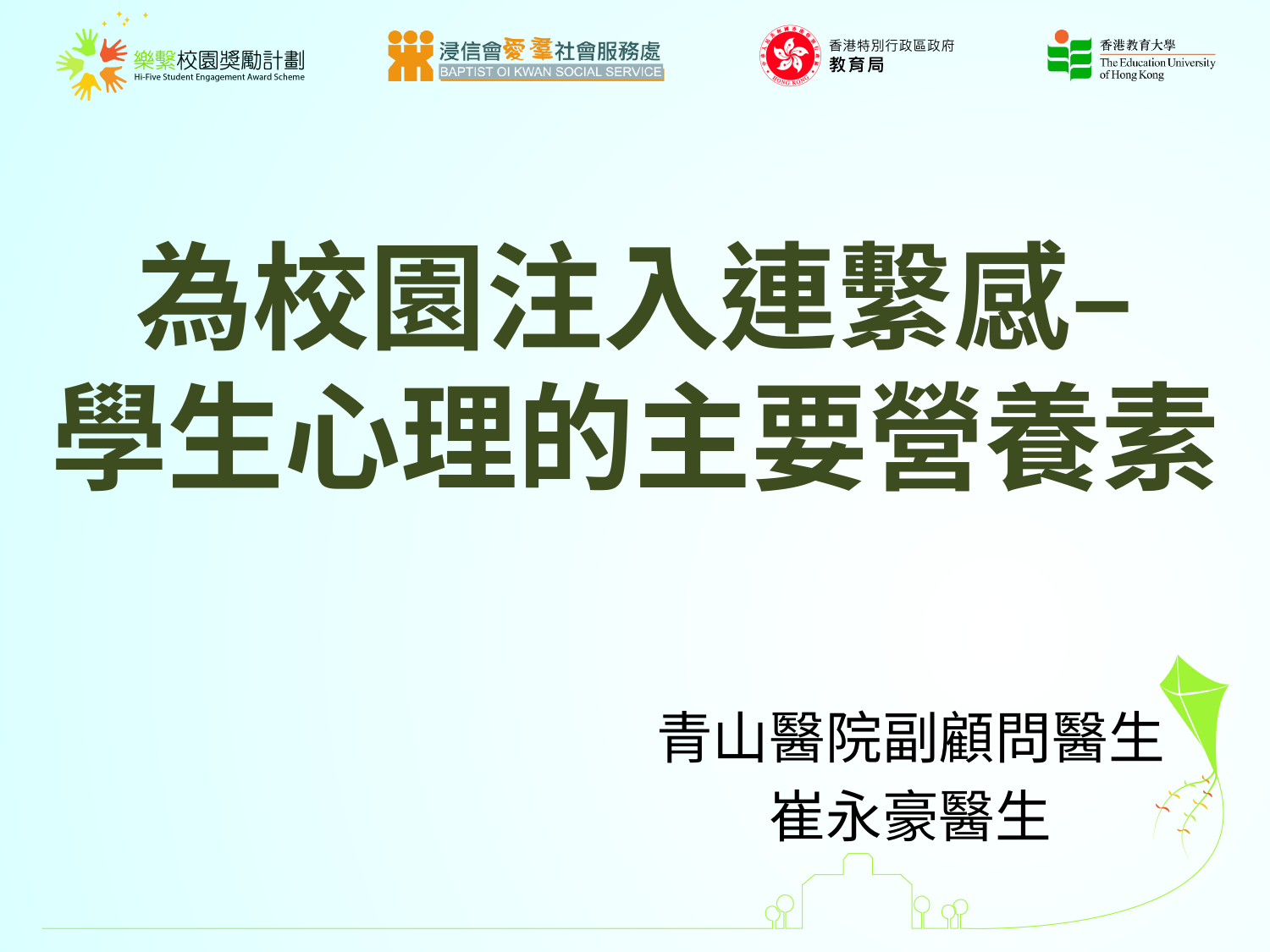

# 為校園注入連繫感– 學生心理的主要營養素
青山醫院副顧問醫生
崔永豪醫生